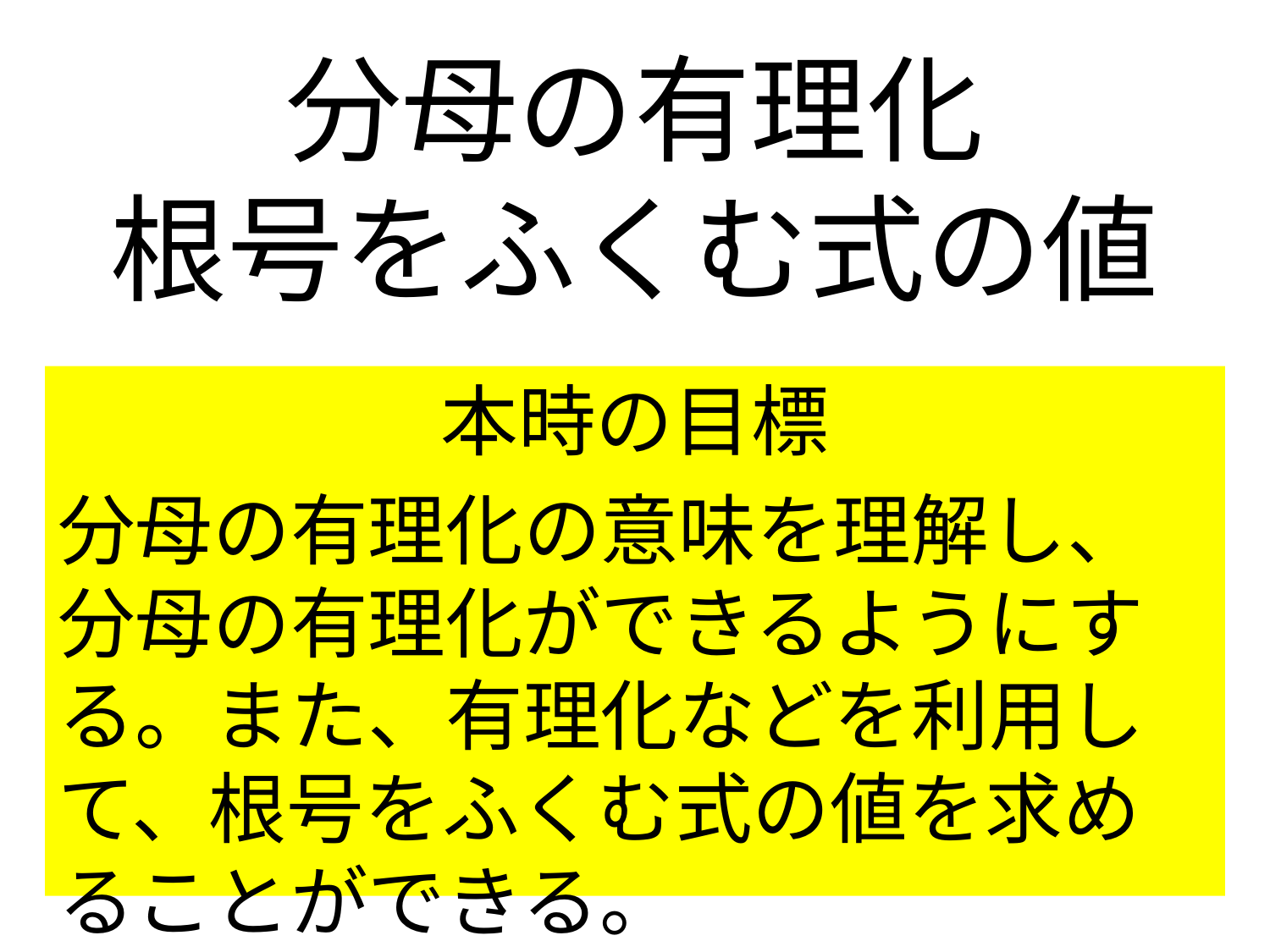

# 分母の有理化 根号をふくむ式の値
本時の目標
分母の有理化の意味を理解し、分母の有理化ができるようにする。また、有理化などを利用して、根号をふくむ式の値を求めることができる。